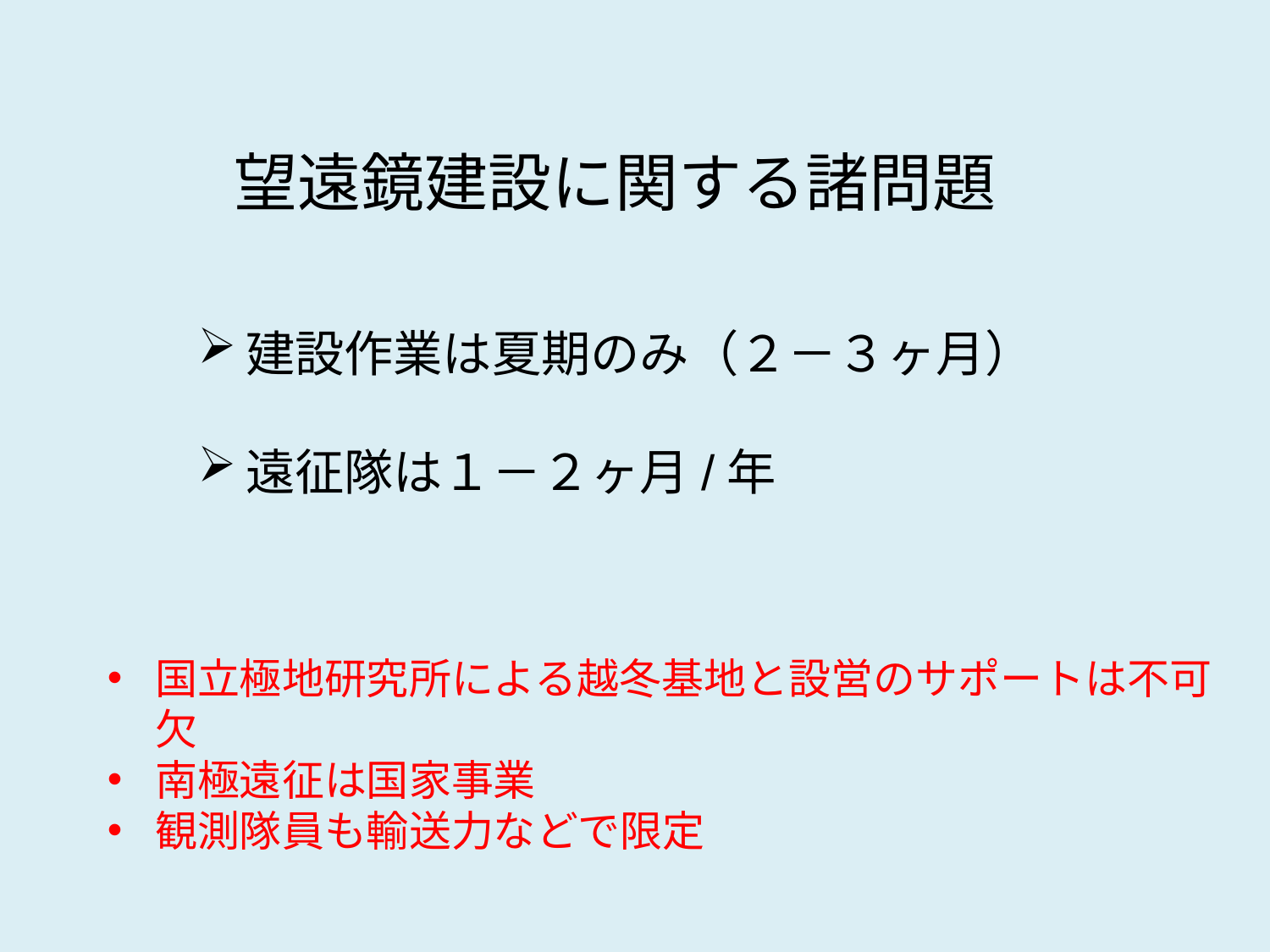

望遠鏡建設に関する諸問題
建設作業は夏期のみ（２－３ヶ月）

遠征隊は１－２ヶ月/年
国立極地研究所による越冬基地と設営のサポートは不可欠
南極遠征は国家事業
観測隊員も輸送力などで限定